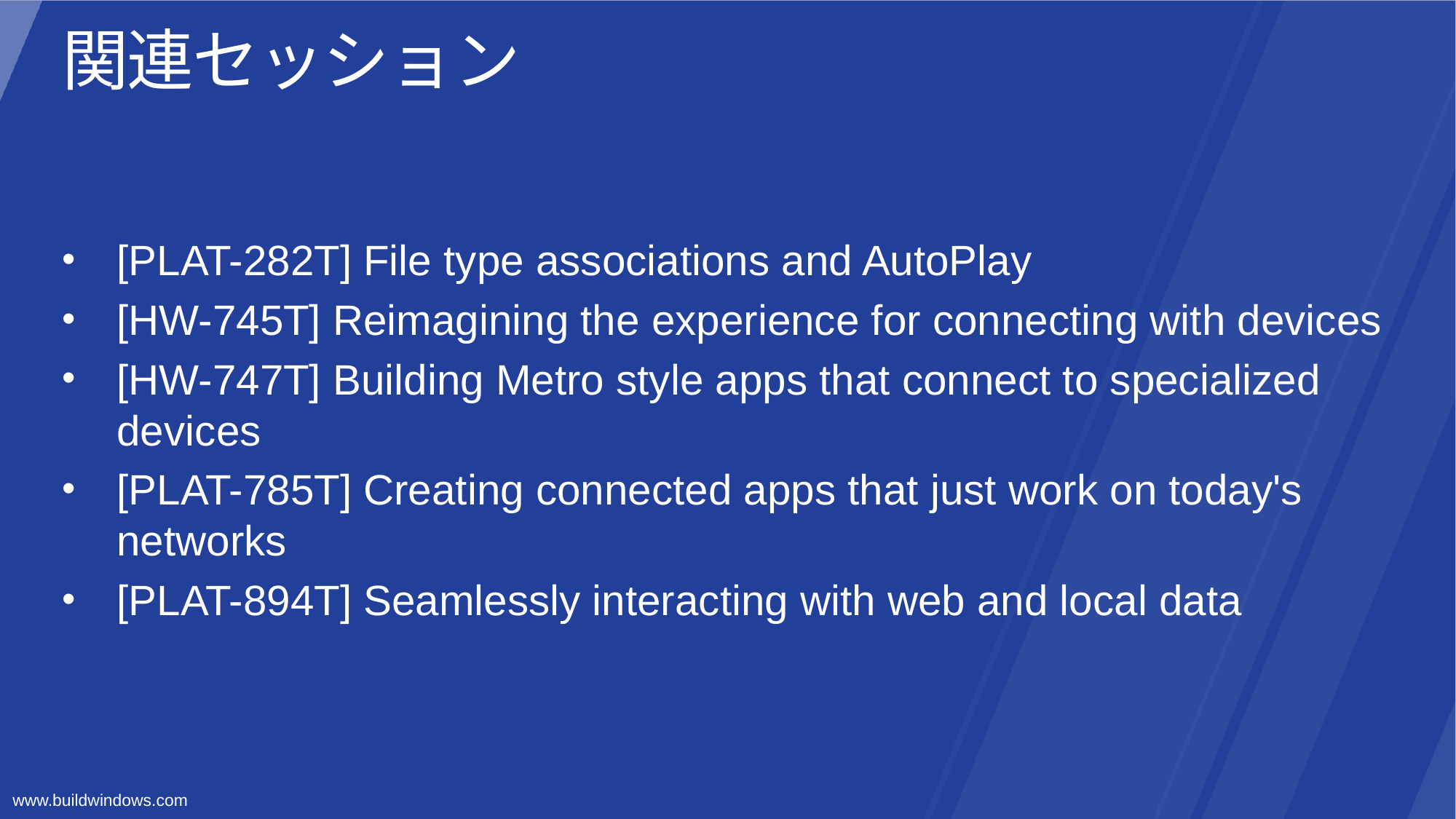

# 関連セッション
[PLAT-282T] File type associations and AutoPlay
[HW-745T] Reimagining the experience for connecting with devices
[HW-747T] Building Metro style apps that connect to specialized devices
[PLAT-785T] Creating connected apps that just work on today's networks
[PLAT-894T] Seamlessly interacting with web and local data